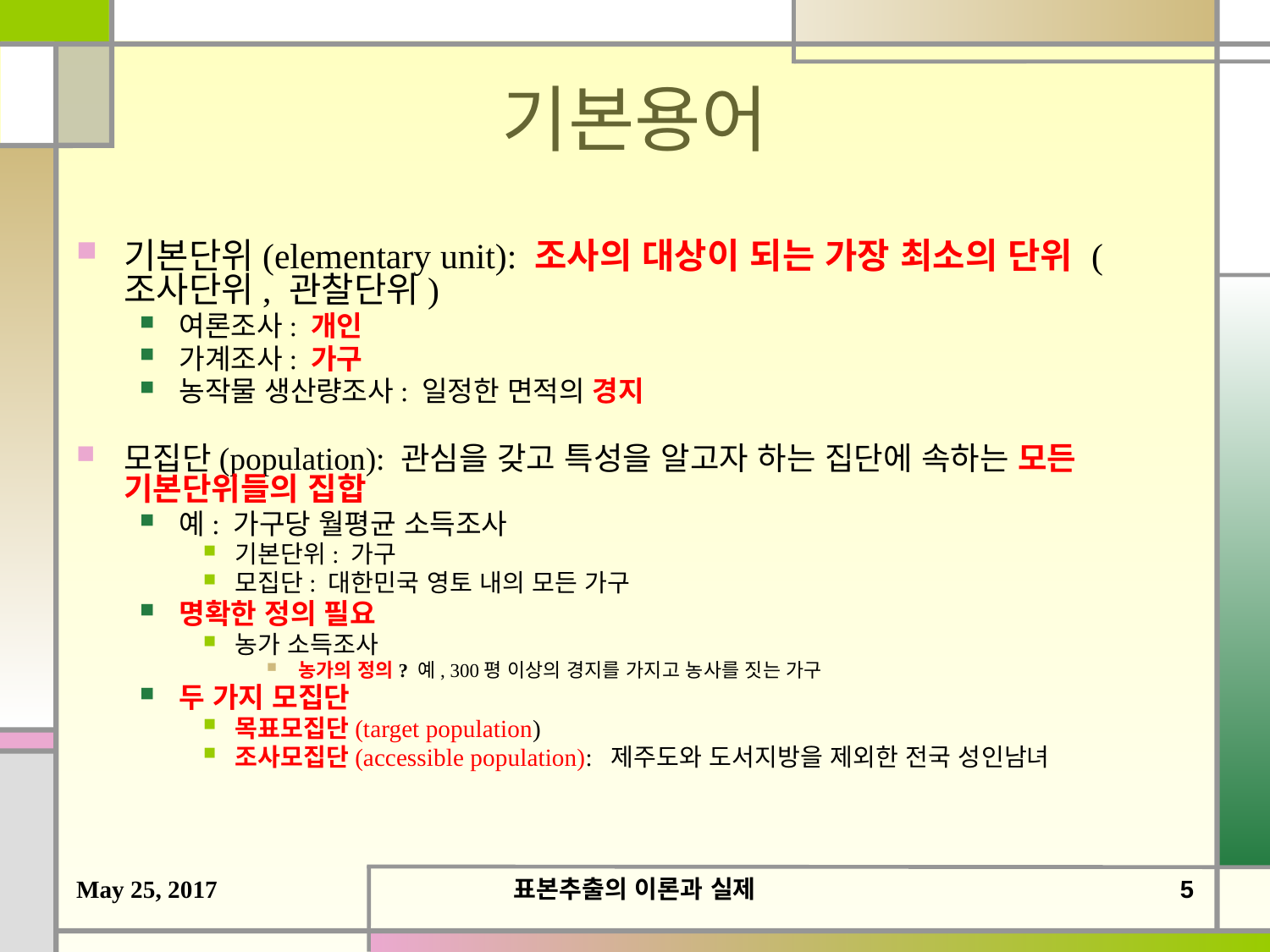

# 기본용어
기본단위(elementary unit): 조사의 대상이 되는 가장 최소의 단위 (조사단위, 관찰단위)
여론조사: 개인
가계조사: 가구
농작물 생산량조사: 일정한 면적의 경지

모집단(population): 관심을 갖고 특성을 알고자 하는 집단에 속하는 모든 기본단위들의 집합
예: 가구당 월평균 소득조사
기본단위: 가구
모집단: 대한민국 영토 내의 모든 가구
명확한 정의 필요
농가 소득조사
농가의 정의? 예, 300평 이상의 경지를 가지고 농사를 짓는 가구
두 가지 모집단
목표모집단(target population)
조사모집단(accessible population):  제주도와 도서지방을 제외한 전국 성인남녀
May 25, 2017

표본추출의 이론과 실제

5